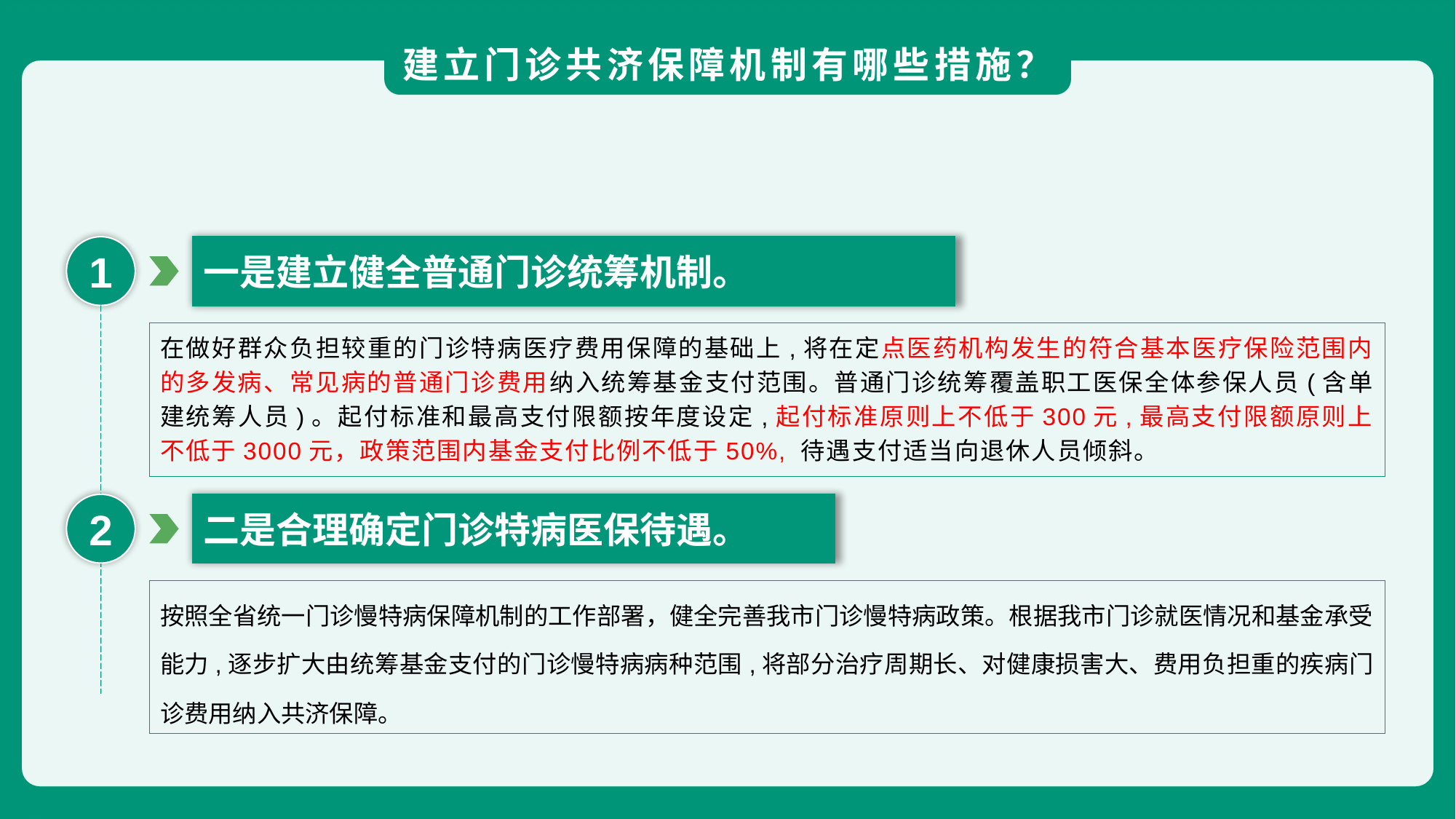

建立门诊共济保障机制有哪些措施？
一是建立健全普通门诊统筹机制。
1

在做好群众负担较重的门诊特病医疗费用保障的基础上,将在定点医药机构发生的符合基本医疗保险范围内的多发病、常见病的普通门诊费用纳入统筹基金支付范围。普通门诊统筹覆盖职工医保全体参保人员(含单建统筹人员)。起付标准和最高支付限额按年度设定,起付标准原则上不低于300元,最高支付限额原则上不低于3000元，政策范围内基金支付比例不低于50%, 待遇支付适当向退休人员倾斜。
二是合理确定门诊特病医保待遇。
2

按照全省统一门诊慢特病保障机制的工作部署，健全完善我市门诊慢特病政策。根据我市门诊就医情况和基金承受能力,逐步扩大由统筹基金支付的门诊慢特病病种范围,将部分治疗周期长、对健康损害大、费用负担重的疾病门诊费用纳入共济保障。